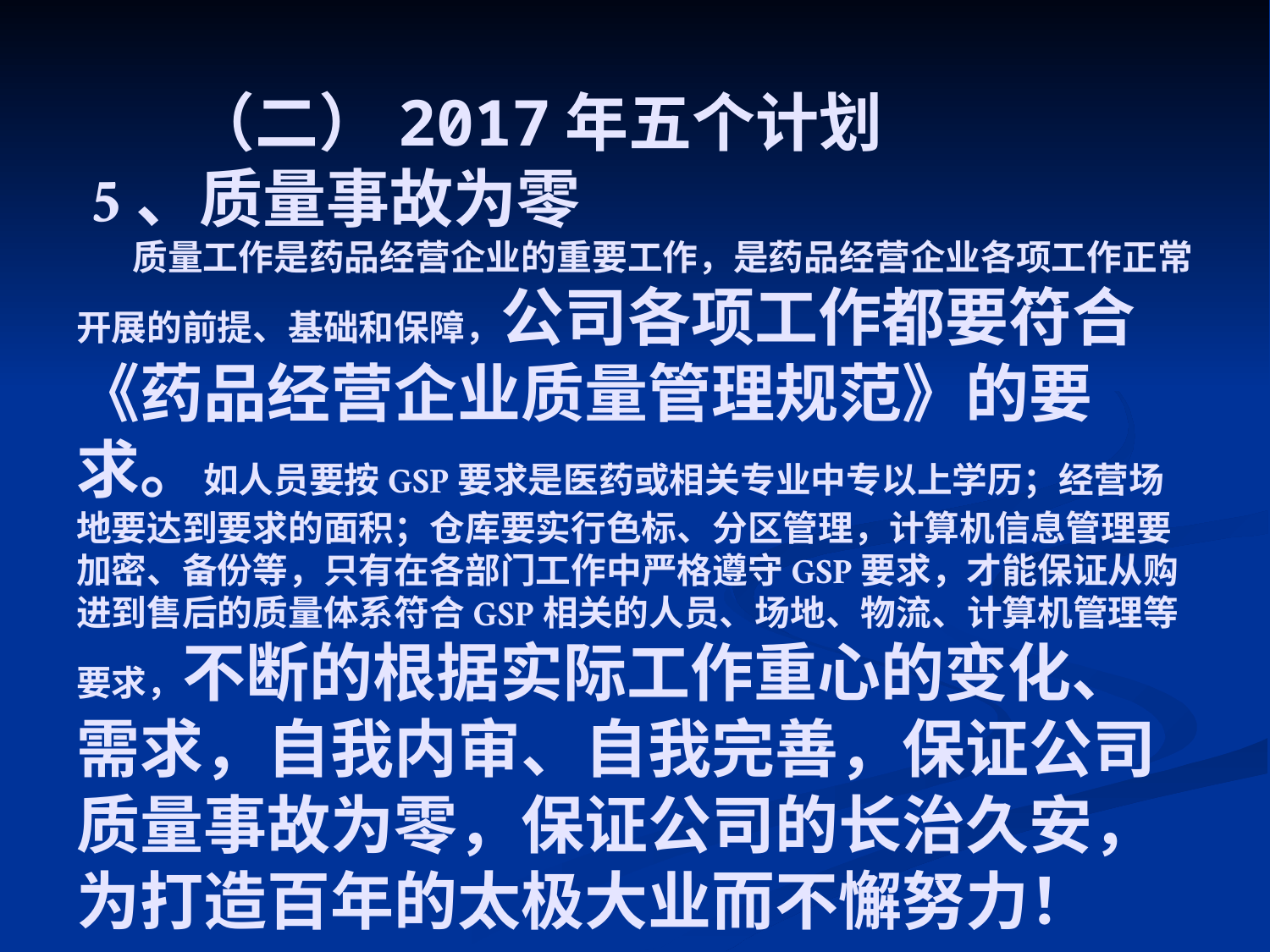

# （二）2017年五个计划 5、质量事故为零 质量工作是药品经营企业的重要工作，是药品经营企业各项工作正常开展的前提、基础和保障，公司各项工作都要符合《药品经营企业质量管理规范》的要求。如人员要按GSP要求是医药或相关专业中专以上学历；经营场地要达到要求的面积；仓库要实行色标、分区管理，计算机信息管理要加密、备份等，只有在各部门工作中严格遵守GSP要求，才能保证从购进到售后的质量体系符合GSP相关的人员、场地、物流、计算机管理等要求，不断的根据实际工作重心的变化、需求，自我内审、自我完善，保证公司质量事故为零，保证公司的长治久安，为打造百年的太极大业而不懈努力！